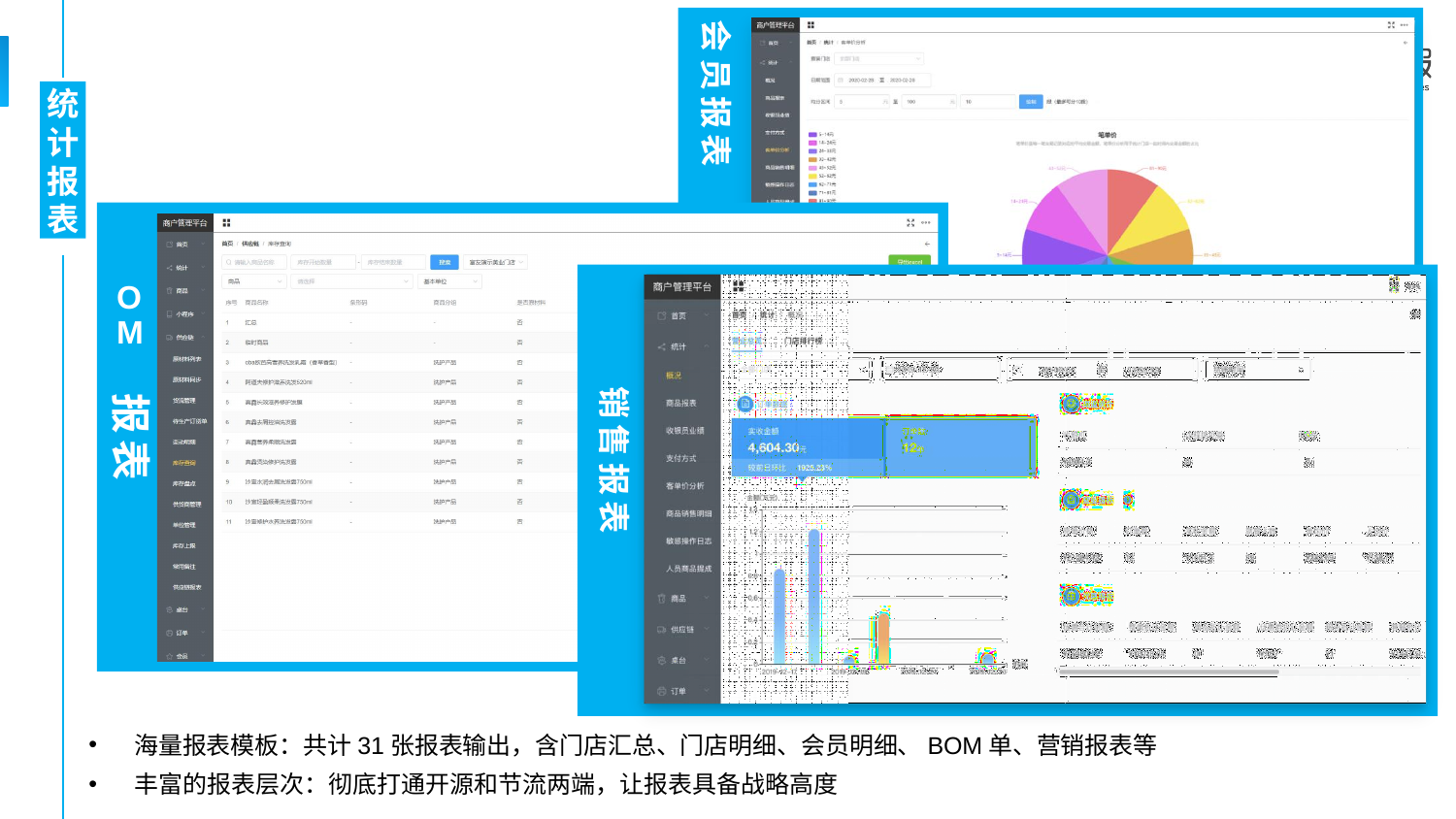

会员报表
# 统 计 报 表

B
O
M
销售报表
报表
海量报表模板：共计31张报表输出，含门店汇总、门店明细、会员明细、BOM单、营销报表等
丰富的报表层次：彻底打通开源和节流两端，让报表具备战略高度